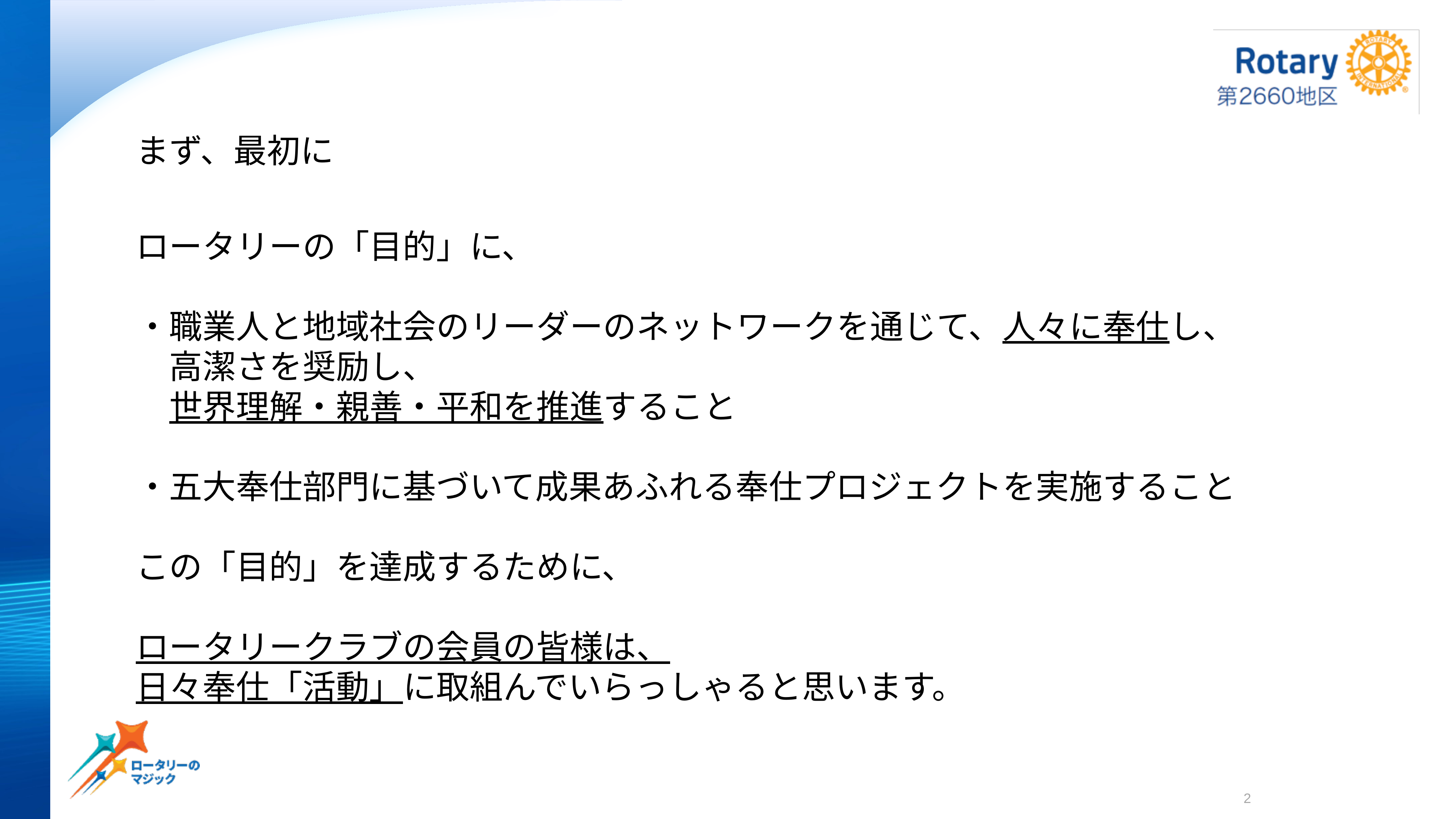

まず、最初に
ロータリーの「目的」に、

・職業人と地域社会のリーダーのネットワークを通じて、人々に奉仕し、
　高潔さを奨励し、
　世界理解・親善・平和を推進すること

・五大奉仕部門に基づいて成果あふれる奉仕プロジェクトを実施すること

この「目的」を達成するために、

ロータリークラブの会員の皆様は、
日々奉仕「活動」に取組んでいらっしゃると思います。

2